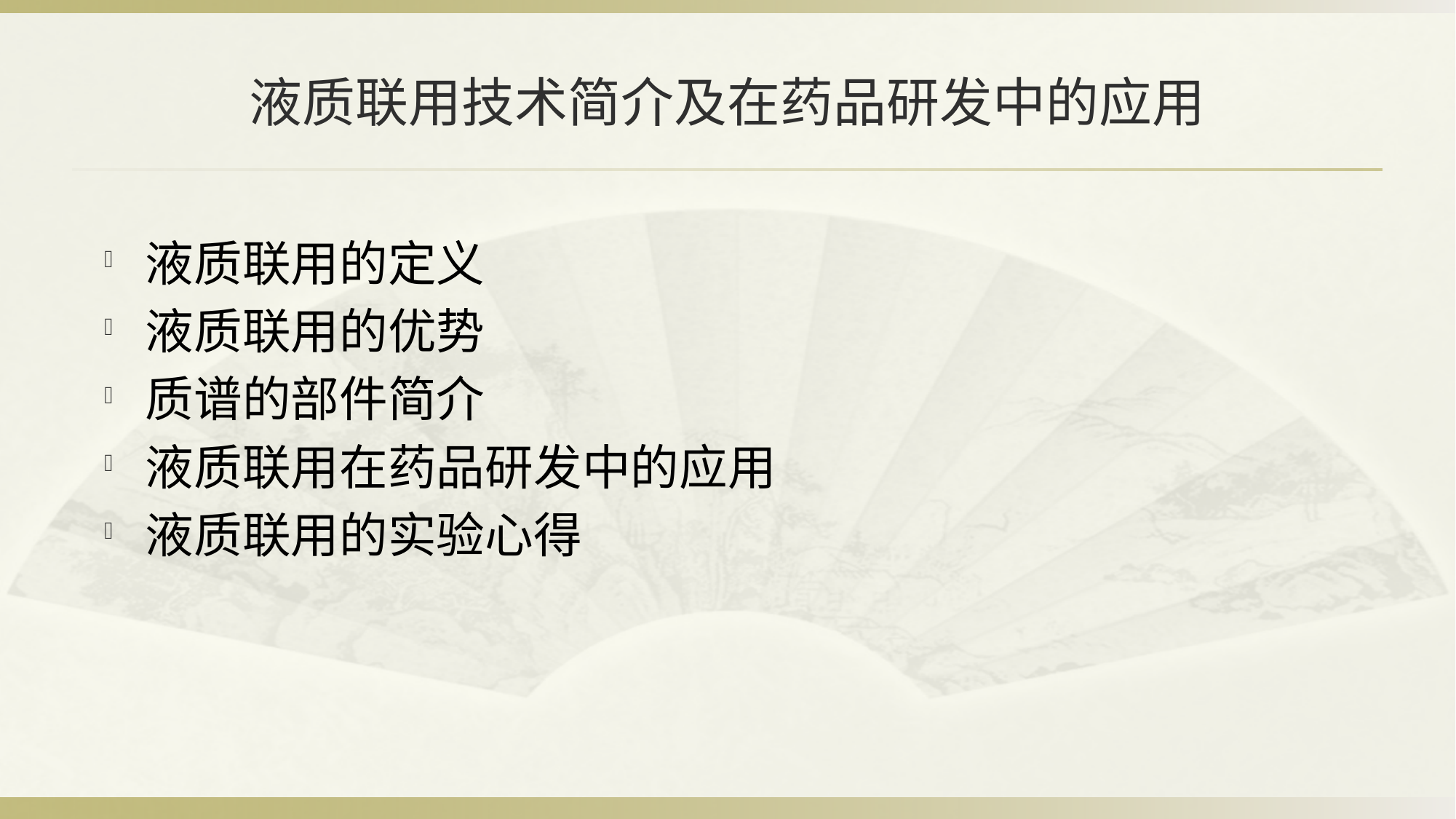

# 液质联用技术简介及在药品研发中的应用
液质联用的定义
液质联用的优势
质谱的部件简介
液质联用在药品研发中的应用
液质联用的实验心得